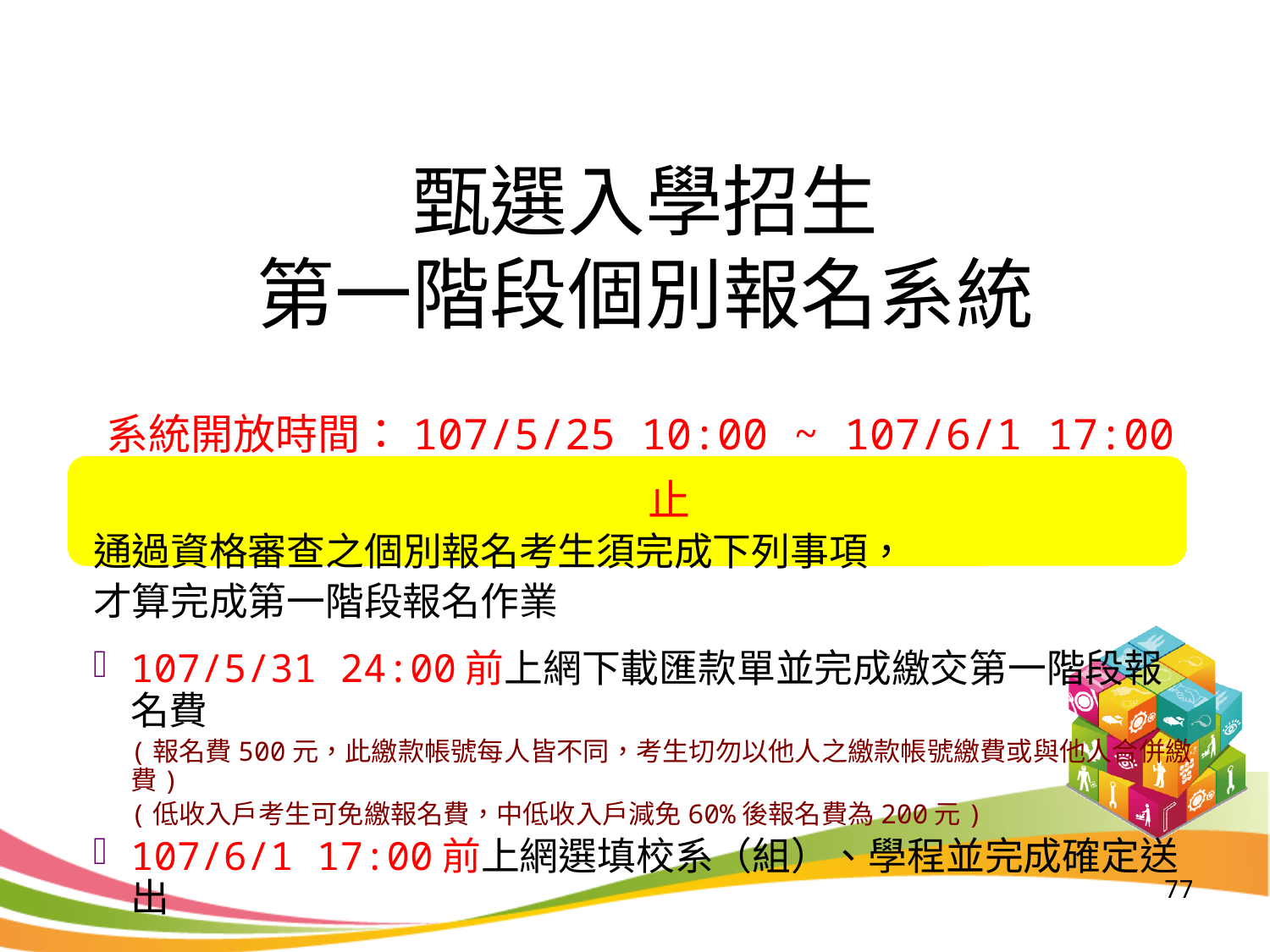

甄選入學招生
第一階段個別報名系統

系統開放時間：107/5/25 10:00 ~ 107/6/1 17:00止
通過資格審查之個別報名考生須完成下列事項，
才算完成第一階段報名作業

107/5/31 24:00前上網下載匯款單並完成繳交第一階段報名費
(報名費500元，此繳款帳號每人皆不同，考生切勿以他人之繳款帳號繳費或與他人合併繳費)
(低收入戶考生可免繳報名費，中低收入戶減免60%後報名費為200元)
107/6/1 17:00前上網選填校系（組）、學程並完成確定送出

77